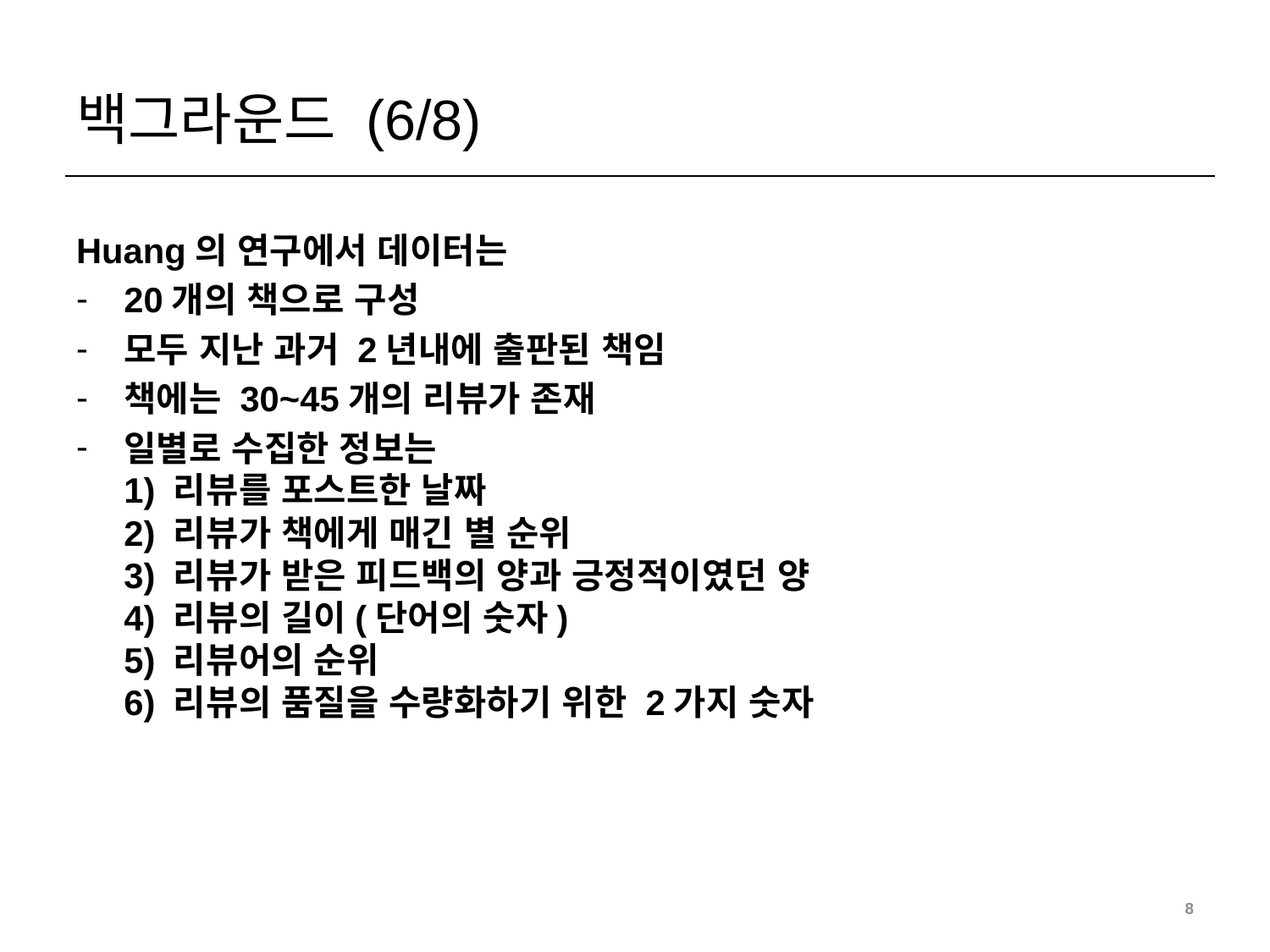

# 백그라운드 (6/8)
Huang의 연구에서 데이터는
20개의 책으로 구성
모두 지난 과거 2년내에 출판된 책임
책에는 30~45개의 리뷰가 존재
일별로 수집한 정보는
1) 리뷰를 포스트한 날짜
2) 리뷰가 책에게 매긴 별 순위
3) 리뷰가 받은 피드백의 양과 긍정적이였던 양
4) 리뷰의 길이(단어의 숫자)
5) 리뷰어의 순위
6) 리뷰의 품질을 수량화하기 위한 2가지 숫자
8